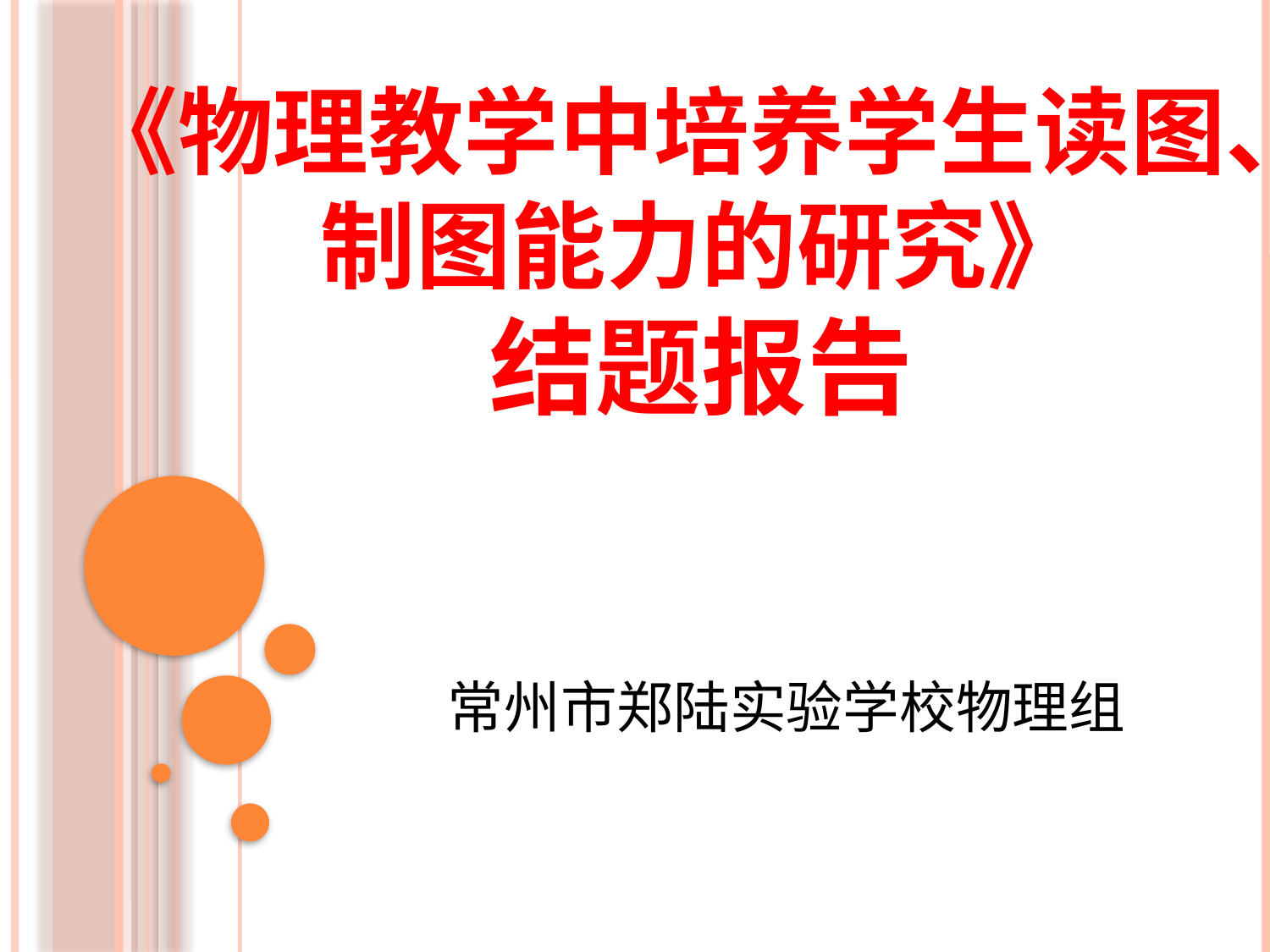

《物理教学中培养学生读图、
制图能力的研究》
结题报告
常州市郑陆实验学校物理组